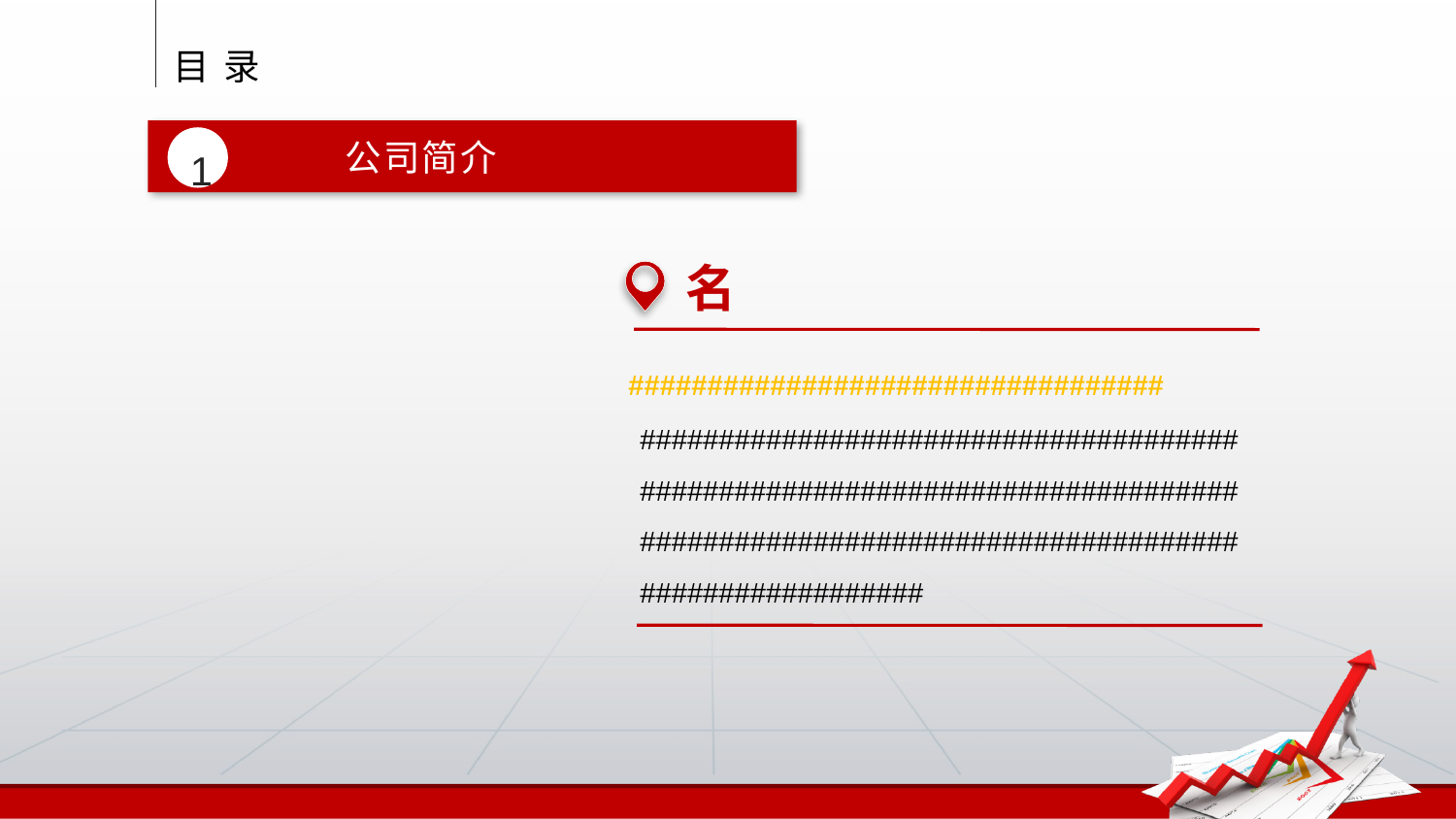

目 录
1

公司简介
名

##################################
####################################################################################################################################